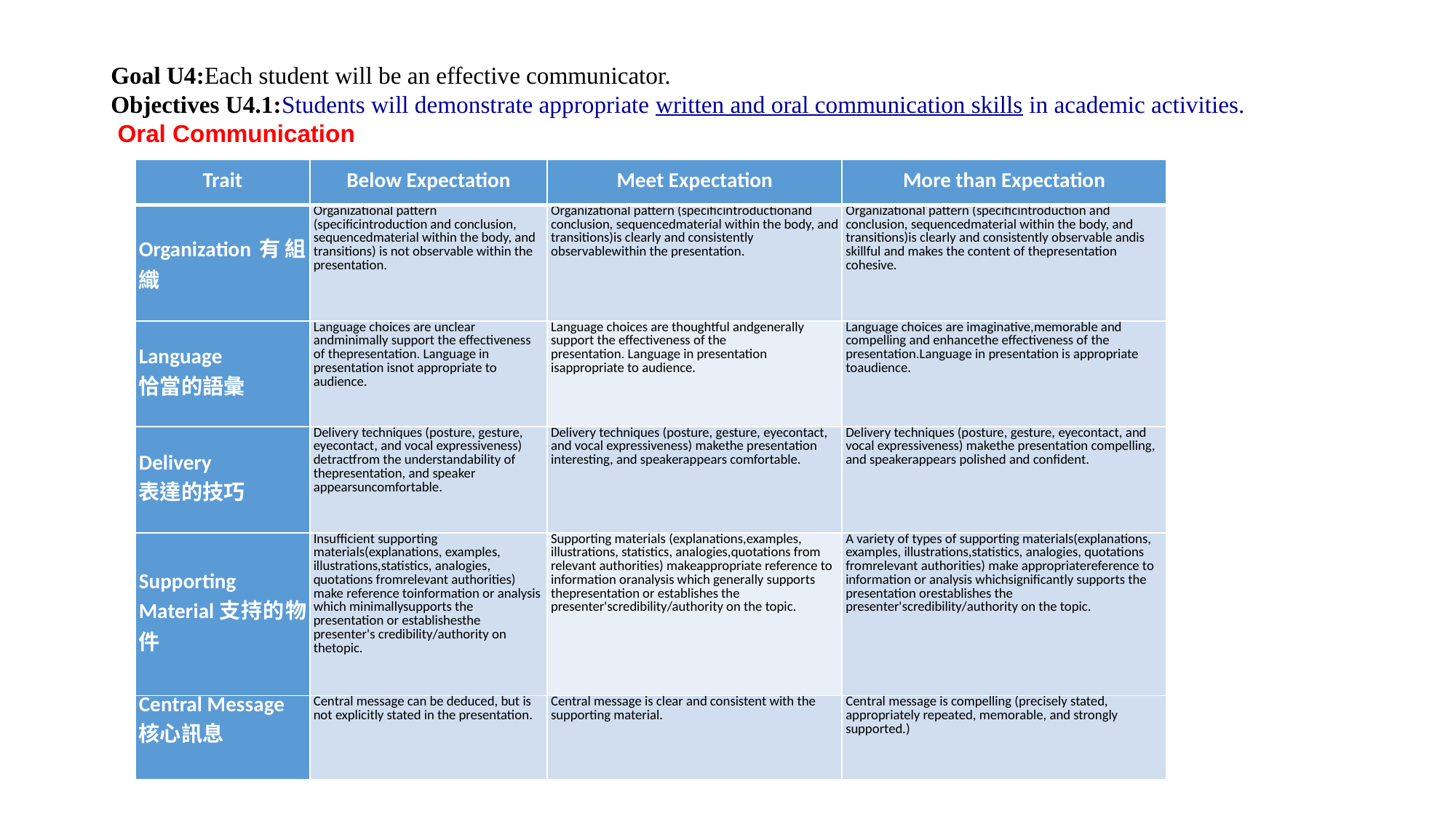

# Goal U4:Each student will be an effective communicator. Objectives U4.1:Students will demonstrate appropriate written and oral communication skills in academic activities. Oral Communication
| Trait | Below Expectation | Meet Expectation | More than Expectation |
| --- | --- | --- | --- |
| Organization有組織 | Organizational pattern (specificintroduction and conclusion, sequencedmaterial within the body, and transitions) is not observable within the presentation. | Organizational pattern (specificintroductionand conclusion, sequencedmaterial within the body, and transitions)is clearly and consistently observablewithin the presentation. | Organizational pattern (specificintroduction and conclusion, sequencedmaterial within the body, and transitions)is clearly and consistently observable andis skillful and makes the content of thepresentation cohesive. |
| Language 恰當的語彙 | Language choices are unclear andminimally support the effectiveness of thepresentation. Language in presentation isnot appropriate to audience. | Language choices are thoughtful andgenerally support the effectiveness of the presentation. Language in presentation isappropriate to audience. | Language choices are imaginative,memorable and compelling and enhancethe effectiveness of the presentation.Language in presentation is appropriate toaudience. |
| Delivery 表達的技巧 | Delivery techniques (posture, gesture, eyecontact, and vocal expressiveness) detractfrom the understandability of thepresentation, and speaker appearsuncomfortable. | Delivery techniques (posture, gesture, eyecontact, and vocal expressiveness) makethe presentation interesting, and speakerappears comfortable. | Delivery techniques (posture, gesture, eyecontact, and vocal expressiveness) makethe presentation compelling, and speakerappears polished and confident. |
| Supporting Material支持的物件 | Insufficient supporting materials(explanations, examples, illustrations,statistics, analogies, quotations fromrelevant authorities) make reference toinformation or analysis which minimallysupports the presentation or establishesthe presenter's credibility/authority on thetopic. | Supporting materials (explanations,examples, illustrations, statistics, analogies,quotations from relevant authorities) makeappropriate reference to information oranalysis which generally supports thepresentation or establishes the presenter'scredibility/authority on the topic. | A variety of types of supporting materials(explanations, examples, illustrations,statistics, analogies, quotations fromrelevant authorities) make appropriatereference to information or analysis whichsignificantly supports the presentation orestablishes the presenter'scredibility/authority on the topic. |
| Central Message核心訊息 | Central message can be deduced, but is not explicitly stated in the presentation. | Central message is clear and consistent with the supporting material. | Central message is compelling (precisely stated, appropriately repeated, memorable, and strongly supported.) |